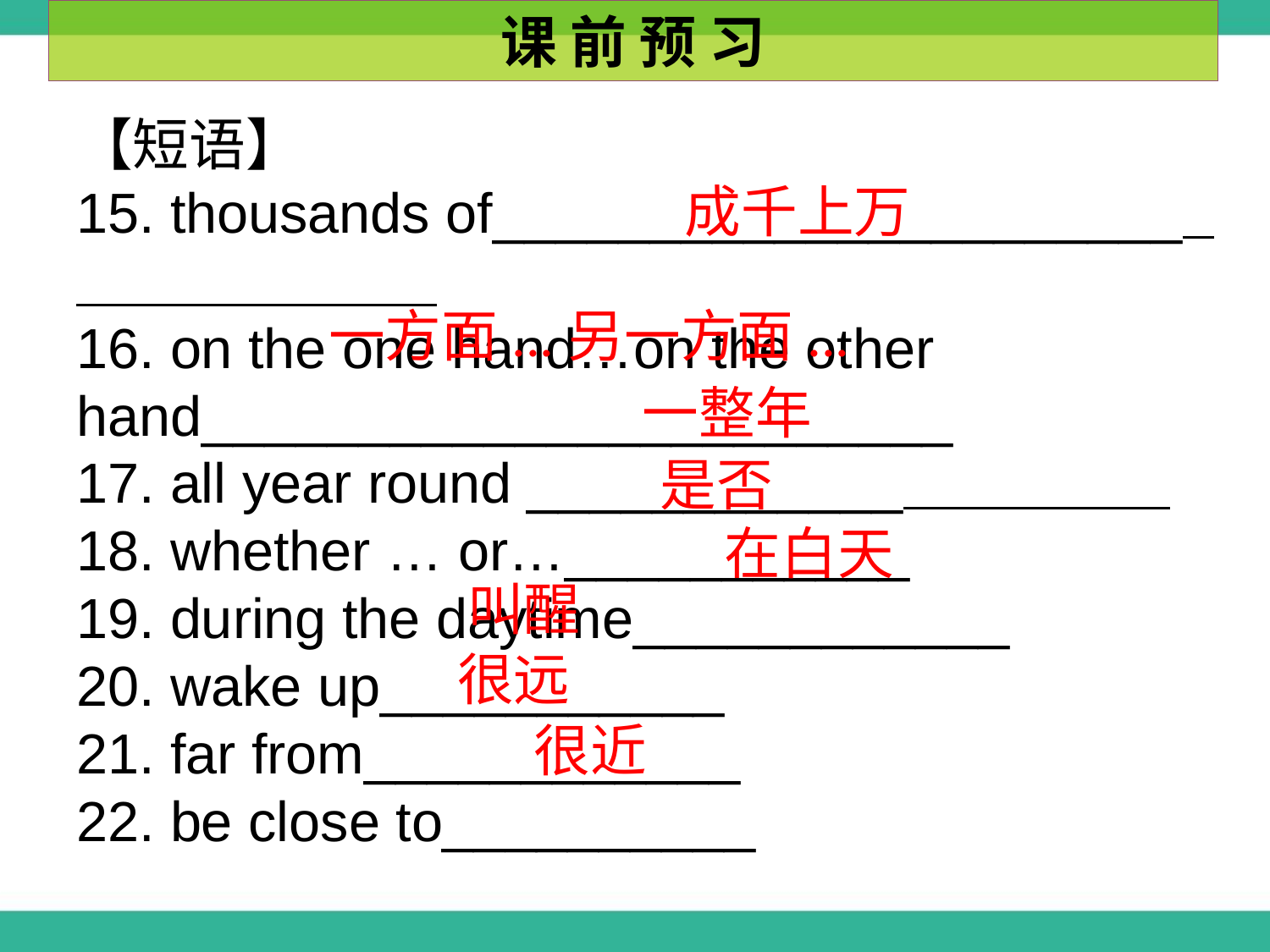

课 前 预 习
【短语】
15. thousands of______________________
16. on the one hand…on the other hand________________________
17. all year round ____________
18. whether … or…___________
19. during the daytime____________
20. wake up___________
21. far from____________
22. be close to__________
成千上万
一方面...另一方面...
一整年
是否
在白天
叫醒
很远
很近